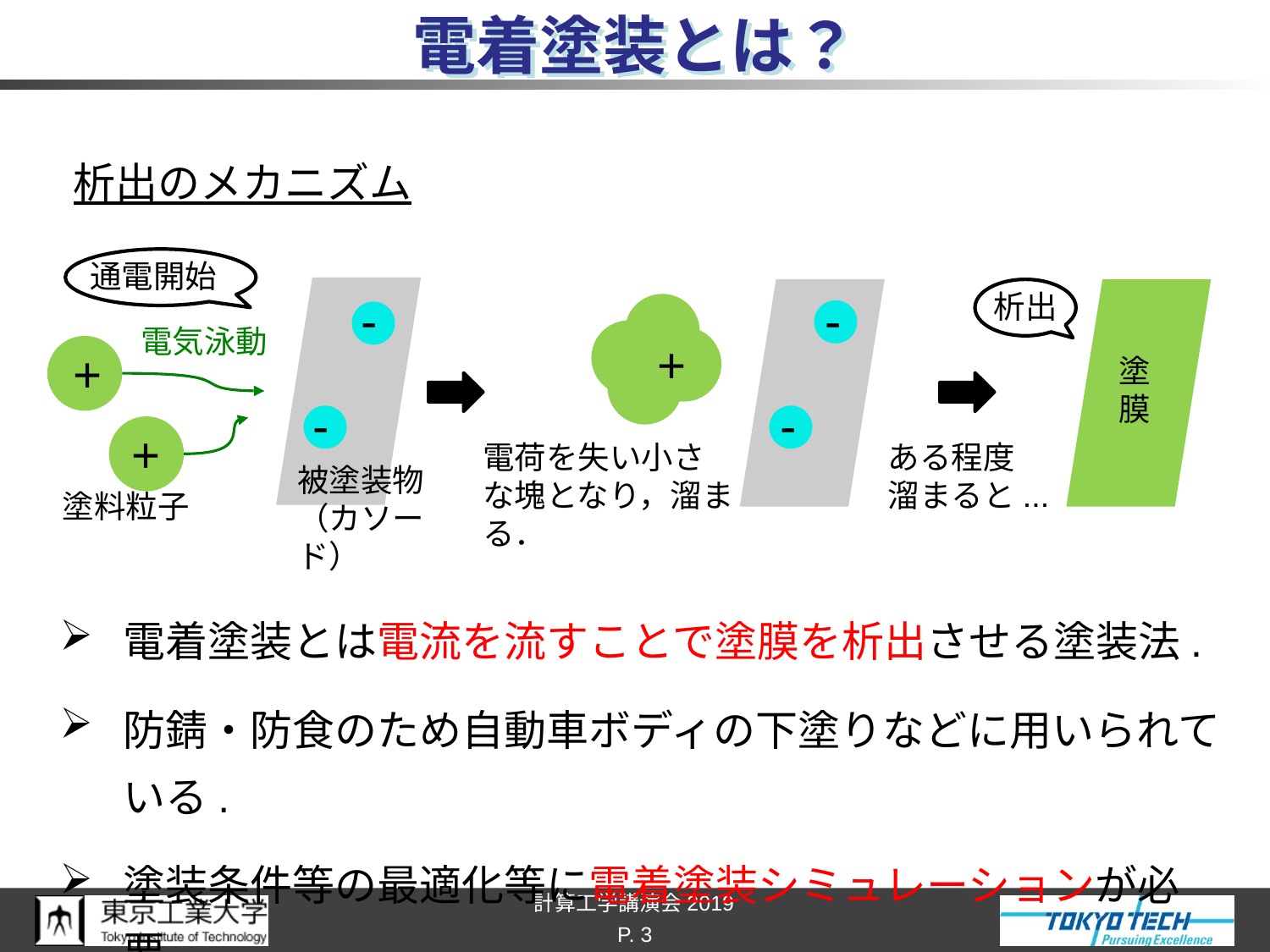

# 電着塗装とは？
析出のメカニズム

通電開始

-

-

析出
-

+

電気泳動

+
塗膜

-

+
ある程度
溜まると...
電荷を失い小さな塊となり，溜まる．
被塗装物
（カソード）
塗料粒子
電着塗装とは電流を流すことで塗膜を析出させる塗装法.
防錆・防食のため自動車ボディの下塗りなどに用いられている.
塗装条件等の最適化等に電着塗装シミュレーションが必要.
P. 3